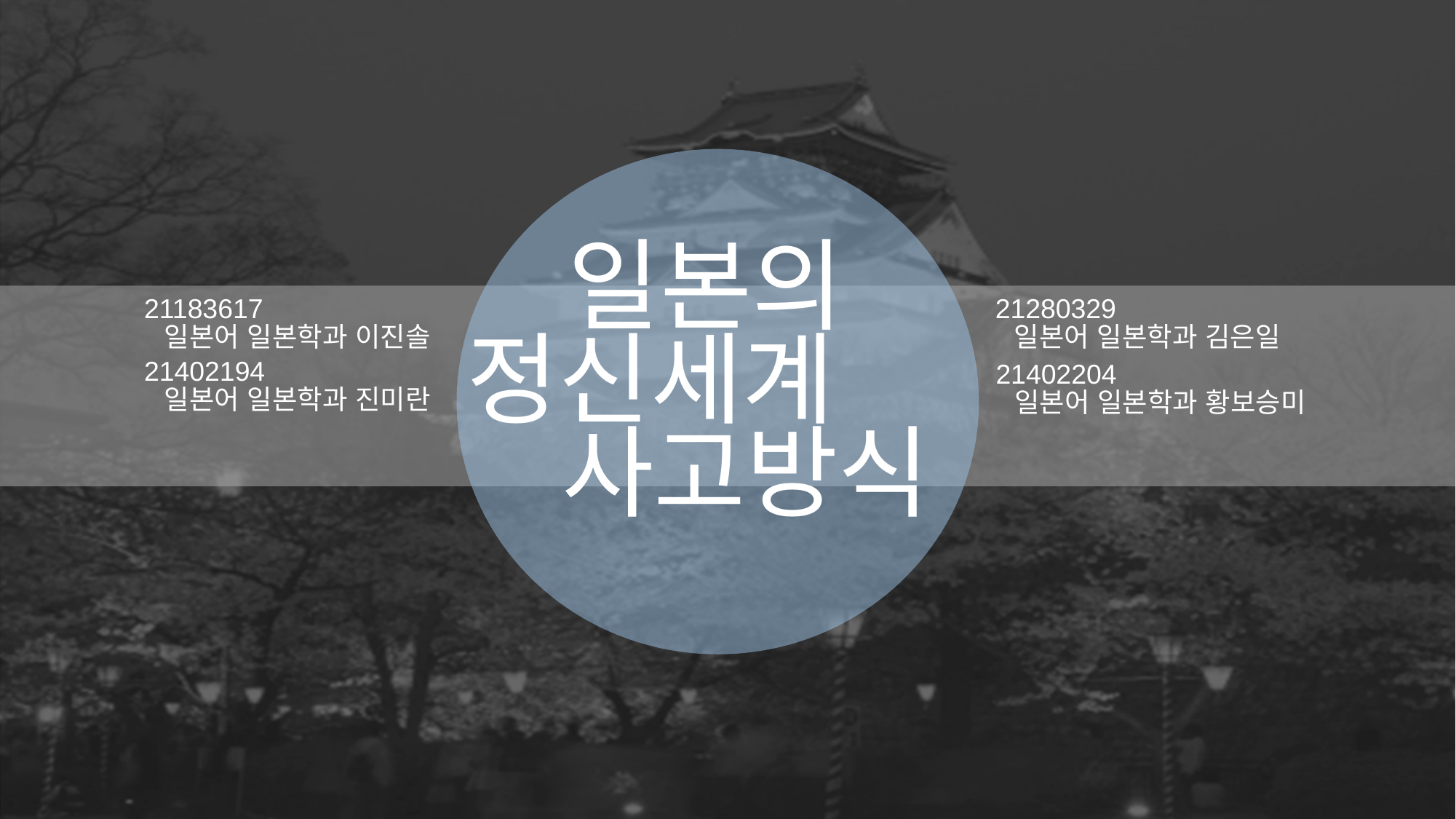

일본의
정신세계
사고방식

21183617
일본어 일본학과 이진솔
21280329
일본어 일본학과 김은일
21402194
일본어 일본학과 진미란
21402204
일본어 일본학과 황보승미